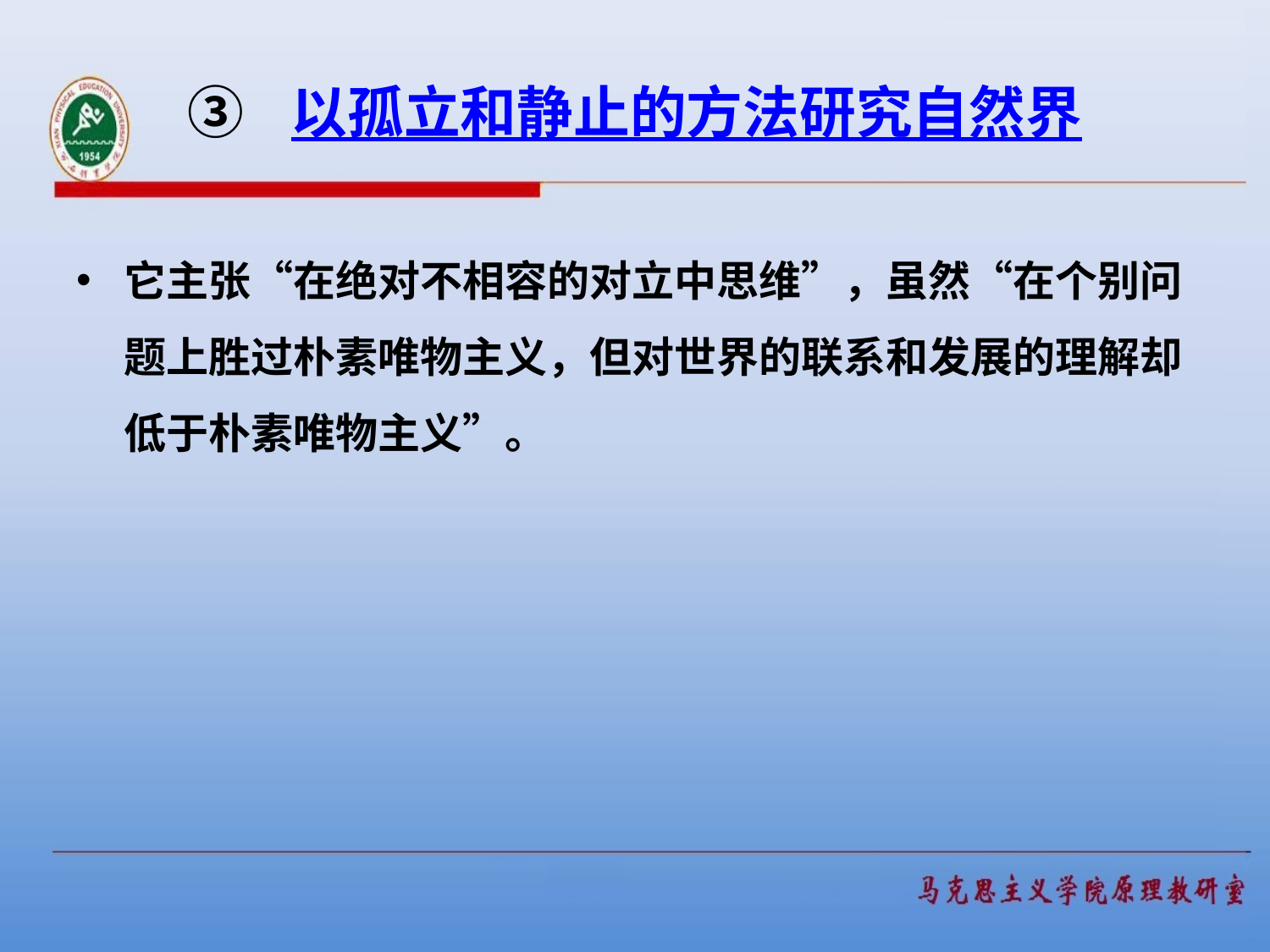

# 以孤立和静止的方法研究自然界
它主张“在绝对不相容的对立中思维”，虽然“在个别问题上胜过朴素唯物主义，但对世界的联系和发展的理解却低于朴素唯物主义”。